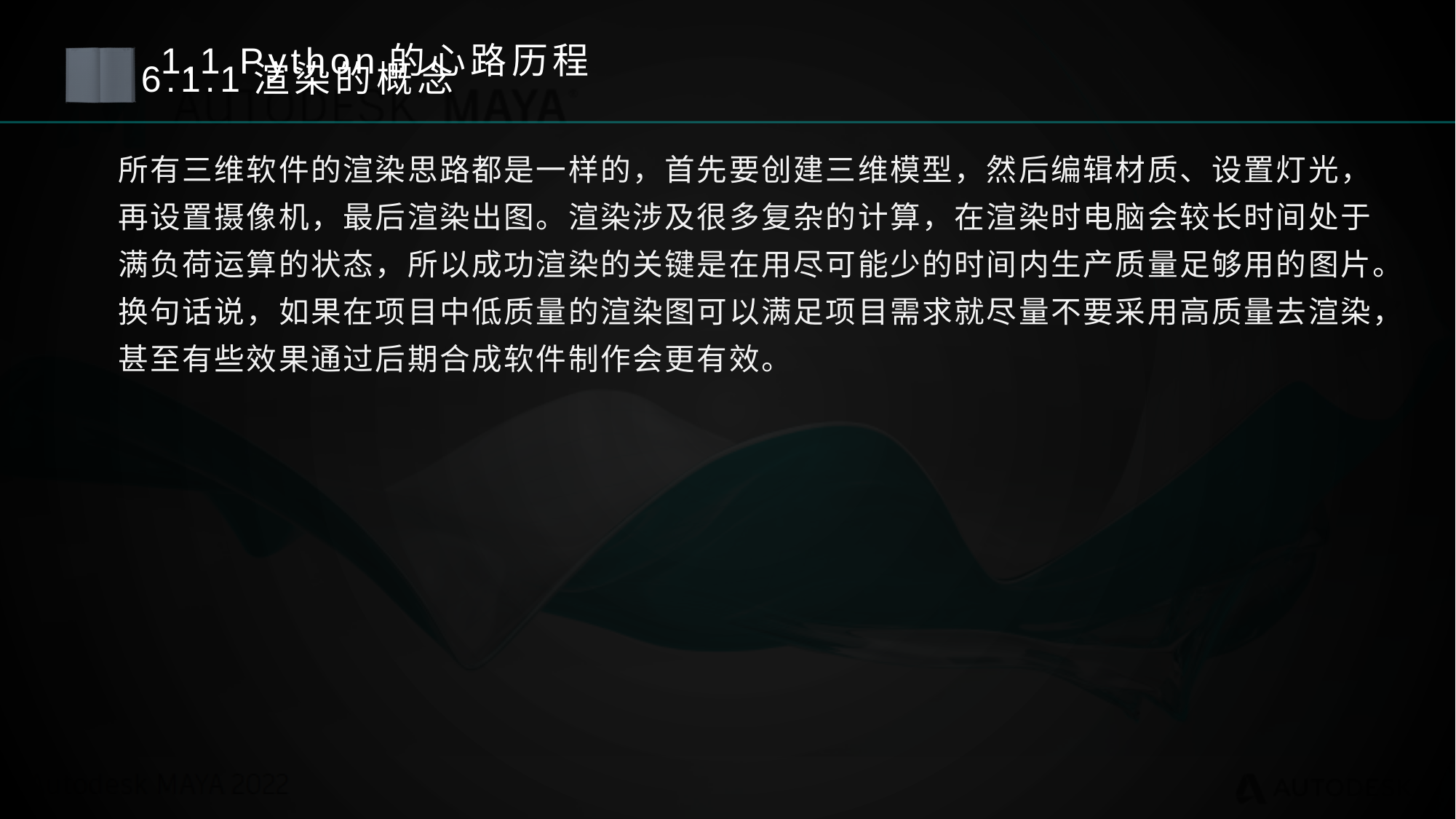

1.1 Python的心路历程
6.1.1渲染的概念
所有三维软件的渲染思路都是一样的，首先要创建三维模型，然后编辑材质、设置灯光，再设置摄像机，最后渲染出图。渲染涉及很多复杂的计算，在渲染时电脑会较长时间处于满负荷运算的状态，所以成功渲染的关键是在用尽可能少的时间内生产质量足够用的图片。换句话说，如果在项目中低质量的渲染图可以满足项目需求就尽量不要采用高质量去渲染，甚至有些效果通过后期合成软件制作会更有效。